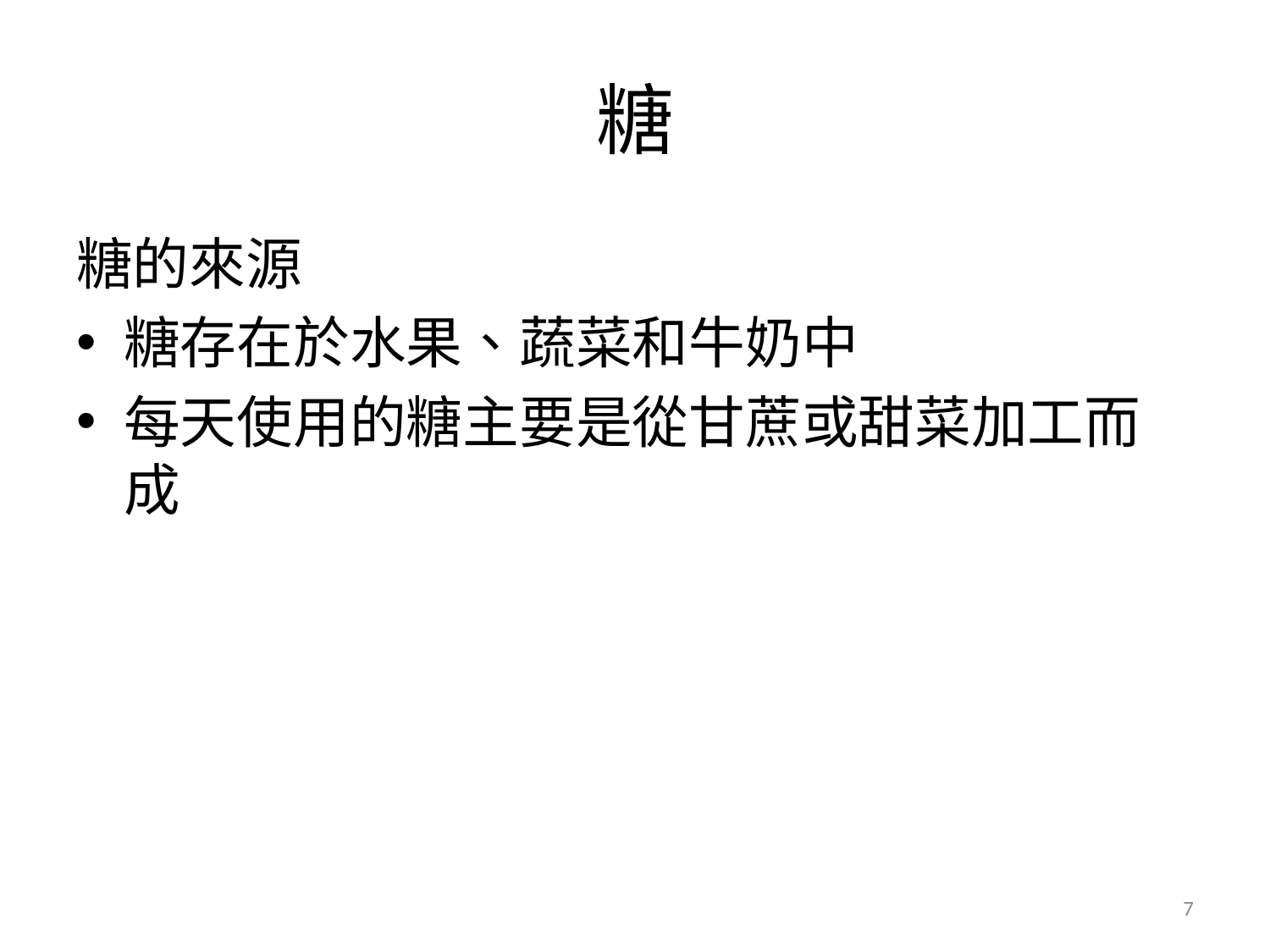

# 糖
糖的來源
糖存在於水果、蔬菜和牛奶中
每天使用的糖主要是從甘蔗或甜菜加工而成

7